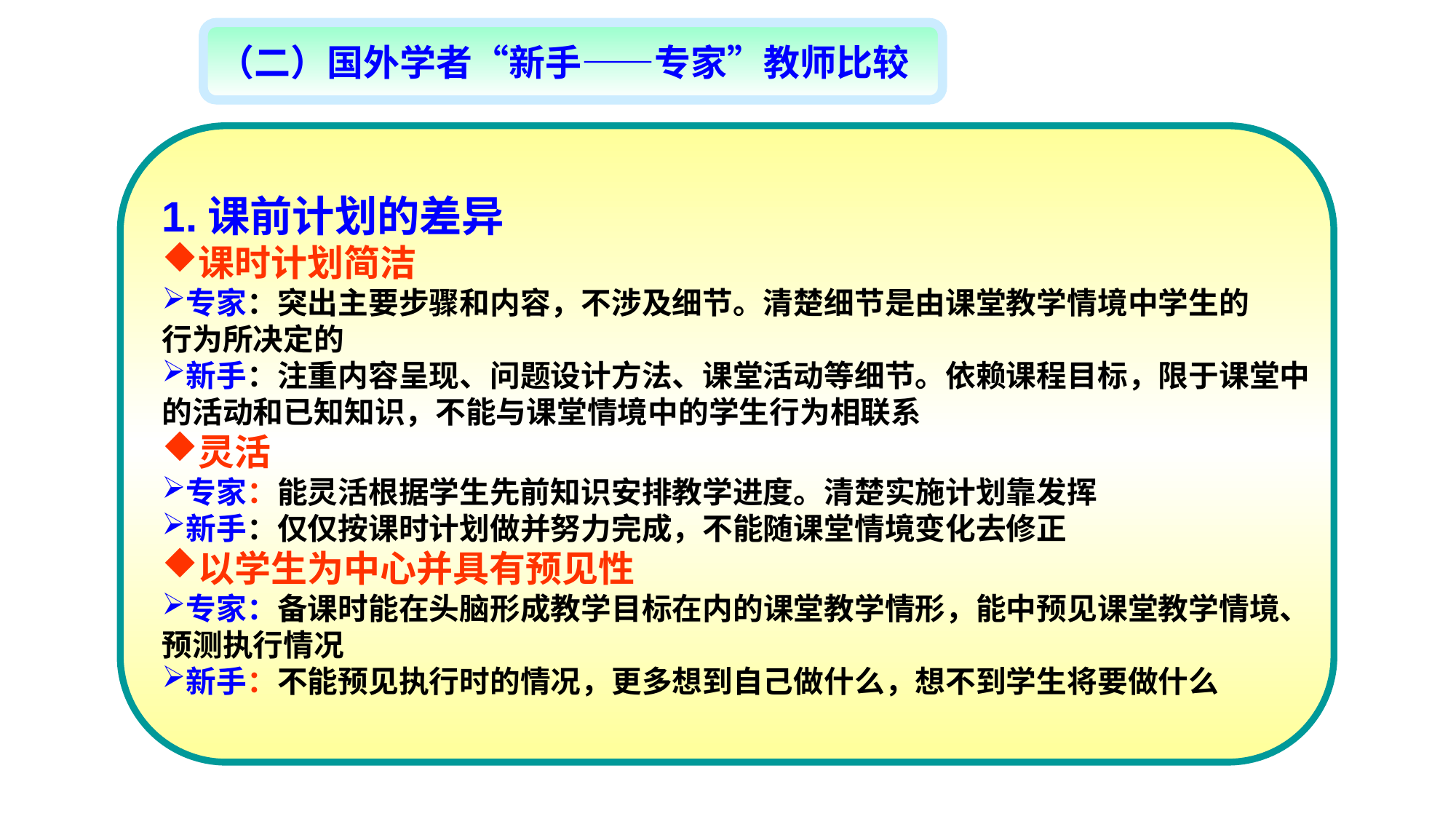

（二）国外学者“新手——专家”教师比较
1.课前计划的差异
课时计划简洁
专家：突出主要步骤和内容，不涉及细节。清楚细节是由课堂教学情境中学生的
行为所决定的
新手：注重内容呈现、问题设计方法、课堂活动等细节。依赖课程目标，限于课堂中
的活动和已知知识，不能与课堂情境中的学生行为相联系
灵活
专家：能灵活根据学生先前知识安排教学进度。清楚实施计划靠发挥
新手：仅仅按课时计划做并努力完成，不能随课堂情境变化去修正
以学生为中心并具有预见性
专家：备课时能在头脑形成教学目标在内的课堂教学情形，能中预见课堂教学情境、
预测执行情况
新手：不能预见执行时的情况，更多想到自己做什么，想不到学生将要做什么